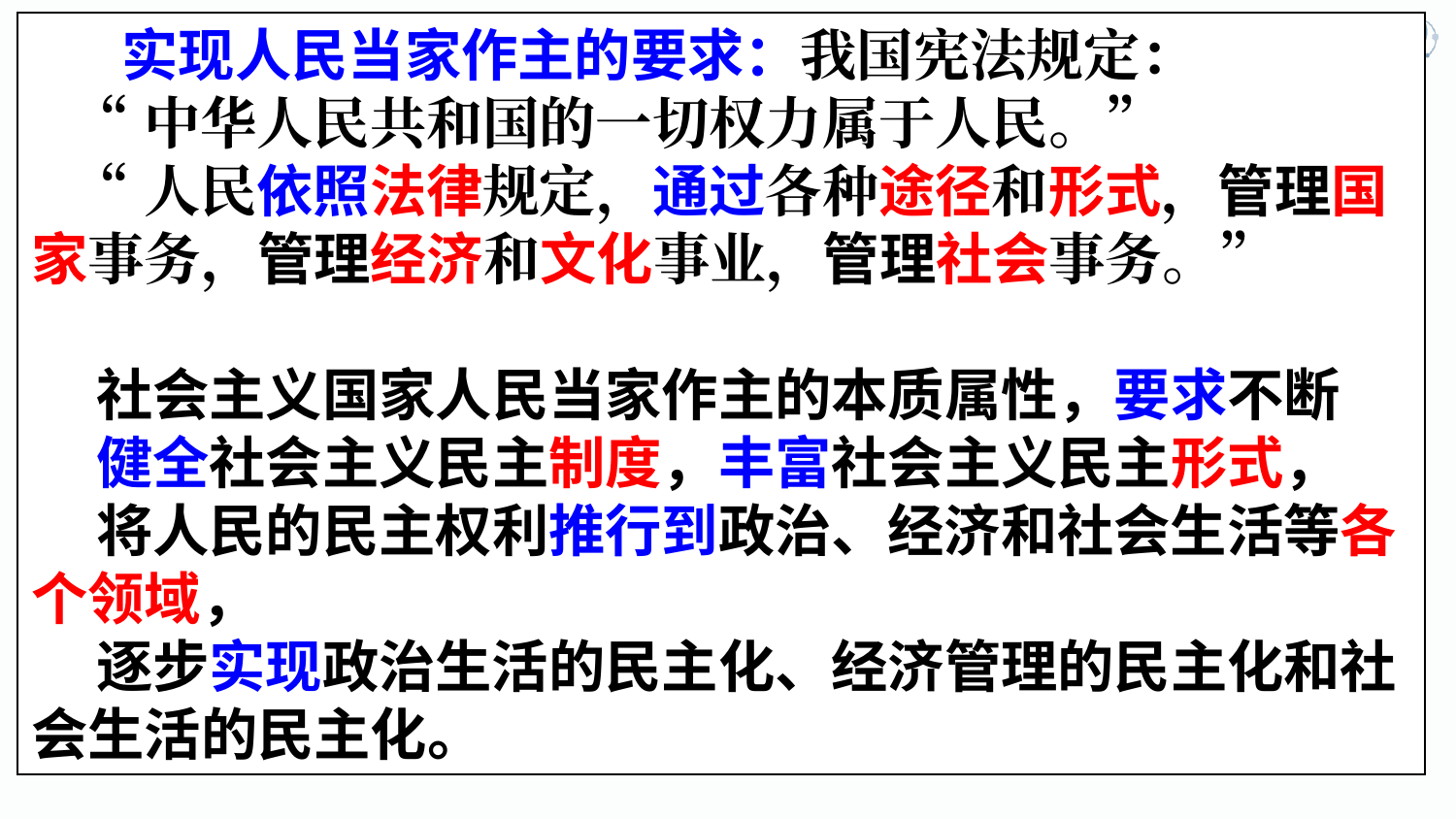

实现人民当家作主的要求：我国宪法规定：
   “中华人民共和国的一切权力属于人民。”
   “人民依照法律规定，通过各种途径和形式，管理国家事务，管理经济和文化事业，管理社会事务。”

    社会主义国家人民当家作主的本质属性，要求不断
    健全社会主义民主制度，丰富社会主义民主形式，
    将人民的民主权利推行到政治、经济和社会生活等各个领域，
    逐步实现政治生活的民主化、经济管理的民主化和社会生活的民主化。